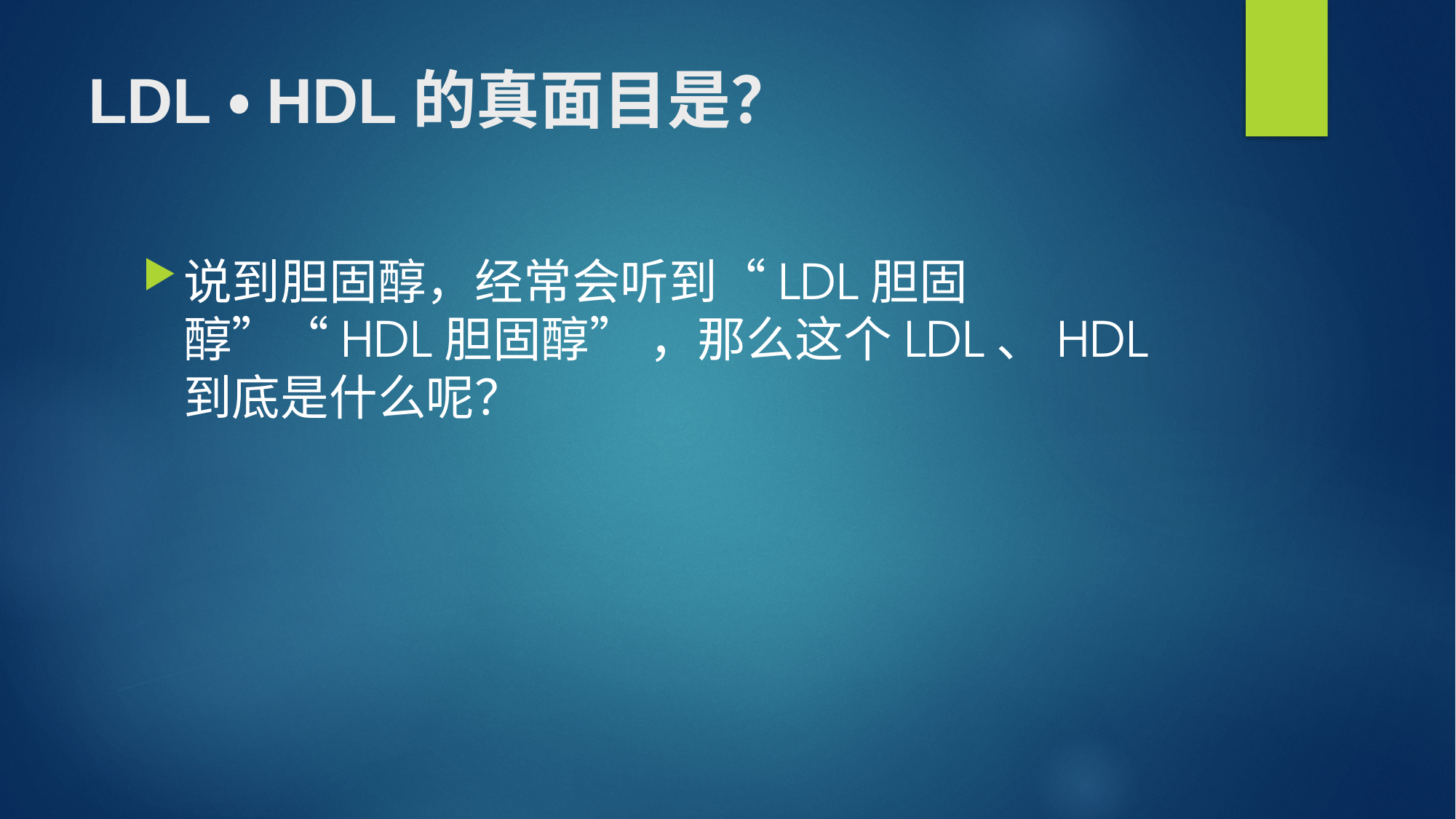

# LDL・HDL的真面目是？
说到胆固醇，经常会听到“LDL胆固醇”“HDL胆固醇” ，那么这个LDL、HDL到底是什么呢？